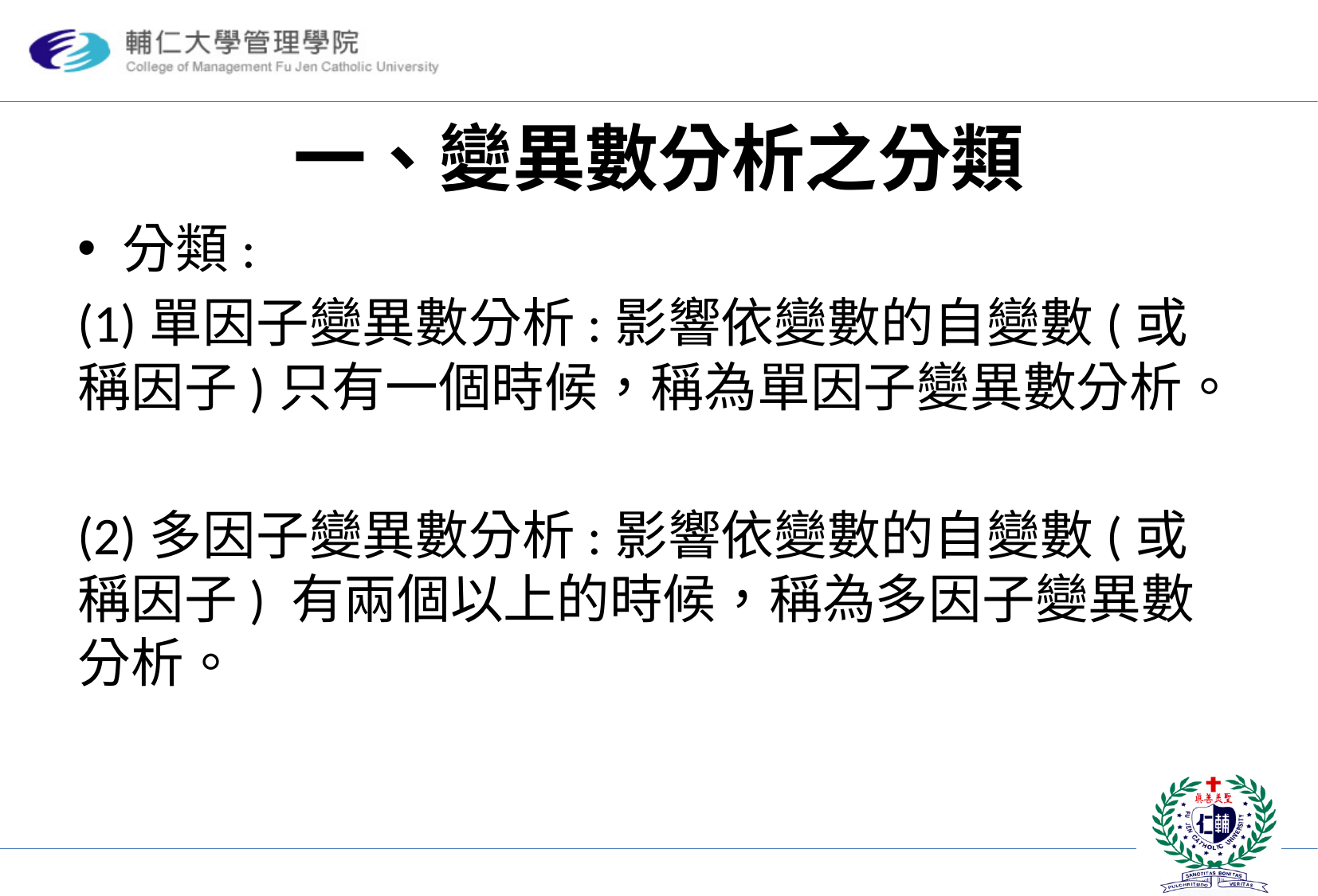

# 一、變異數分析之分類
分類:
(1)單因子變異數分析:影響依變數的自變數(或稱因子)只有一個時候，稱為單因子變異數分析。

(2)多因子變異數分析:影響依變數的自變數(或稱因子) 有兩個以上的時候，稱為多因子變異數分析。